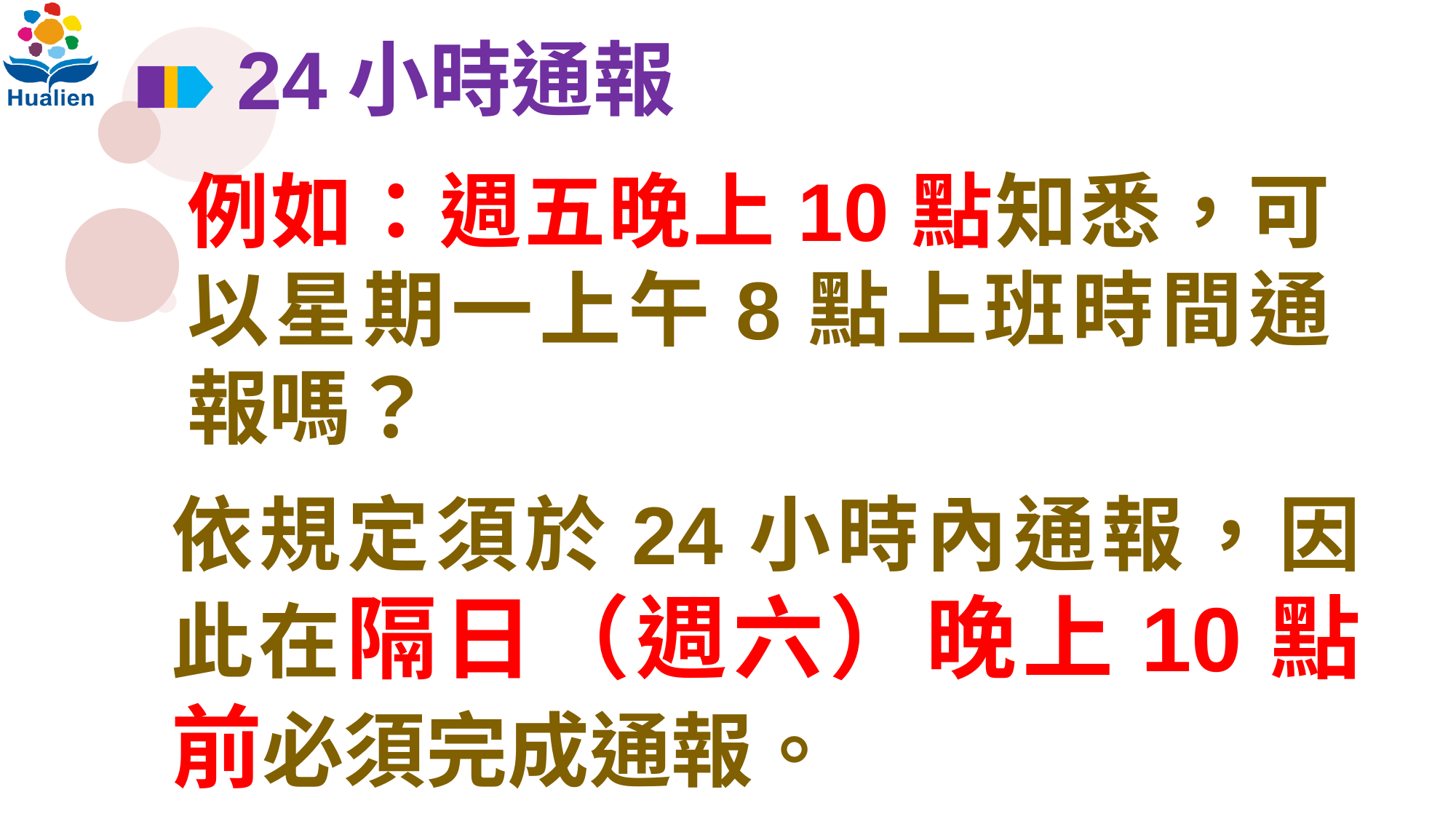

24小時通報

例如：週五晚上10點知悉，可以星期一上午8點上班時間通報嗎？

依規定須於24小時內通報，因此在隔日（週六）晚上10點前必須完成通報。